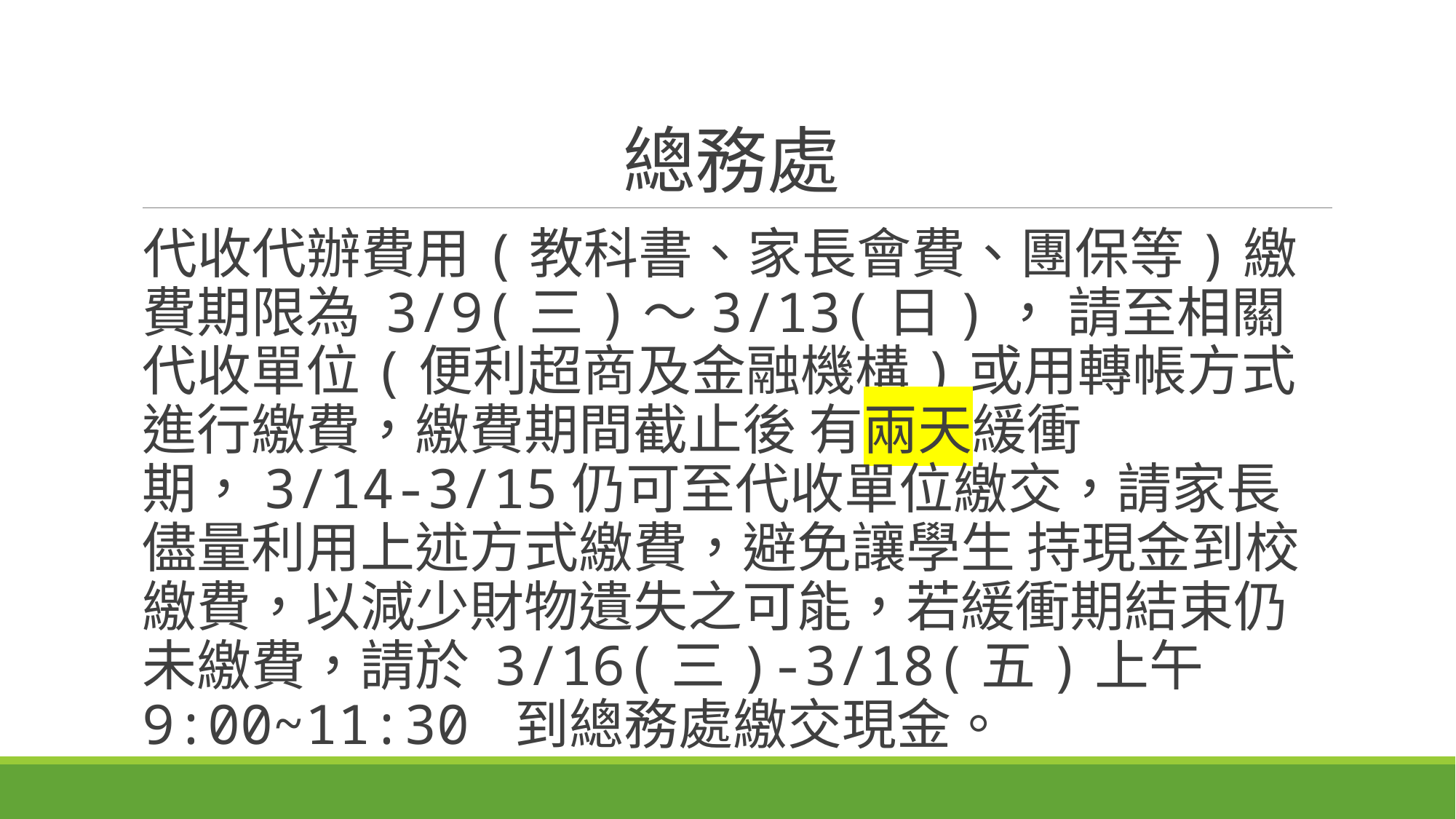

# 總務處
代收代辦費用(教科書、家長會費、團保等)繳費期限為 3/9(三)～3/13(日)， 請至相關代收單位(便利超商及金融機構)或用轉帳方式進行繳費，繳費期間截止後 有兩天緩衝期，3/14-3/15仍可至代收單位繳交，請家長儘量利用上述方式繳費，避免讓學生 持現金到校繳費，以減少財物遺失之可能，若緩衝期結束仍未繳費，請於 3/16(三)-3/18(五)上午 9:00~11:30 到總務處繳交現金。